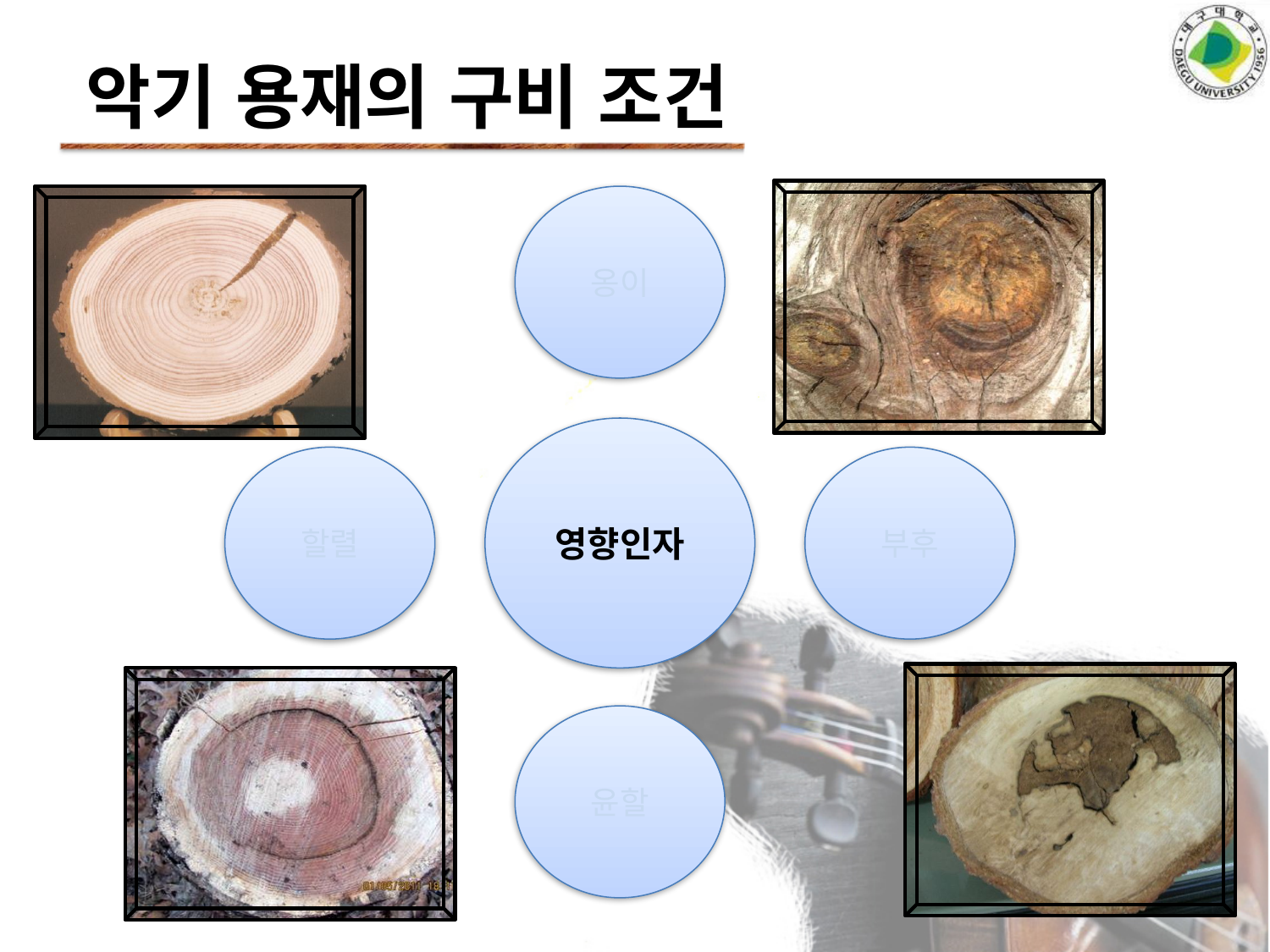

악기 용재의 구비 조건

옹이
영향인자
할렬
부후

윤할